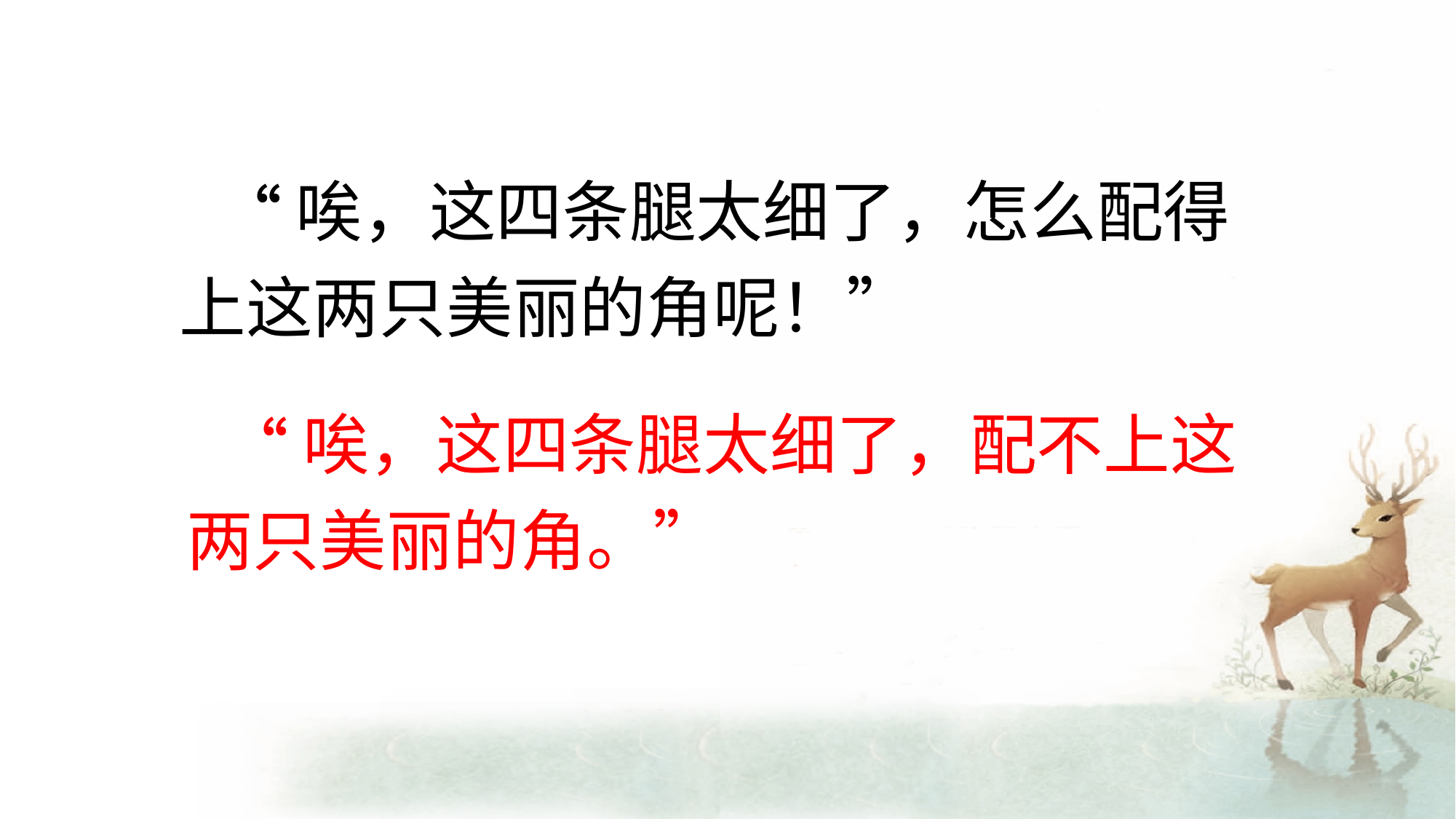

“唉，这四条腿太细了，怎么配得上这两只美丽的角呢！”
   “唉，这四条腿太细了，配不上这两只美丽的角。”